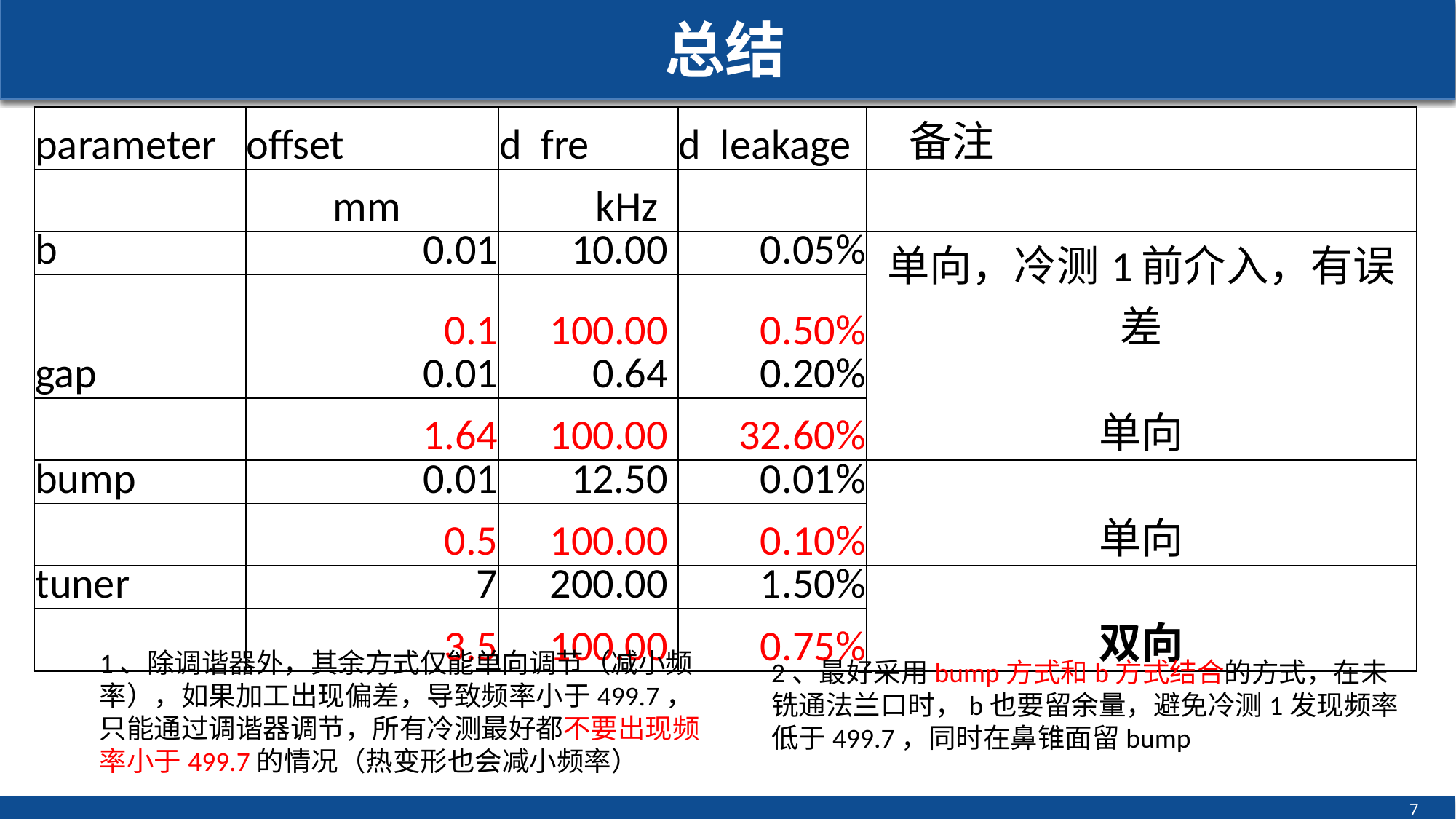

# 总结
| parameter | offset | d fre | d leakage | 备注 |
| --- | --- | --- | --- | --- |
|  | mm | kHz |  |  |
| b | 0.01 | 10.00 | 0.05% | 单向，冷测1前介入，有误差 |
|  | 0.1 | 100.00 | 0.50% |  |
| gap | 0.01 | 0.64 | 0.20% | 单向 |
|  | 1.64 | 100.00 | 32.60% |  |
| bump | 0.01 | 12.50 | 0.01% | 单向 |
|  | 0.5 | 100.00 | 0.10% |  |
| tuner | 7 | 200.00 | 1.50% | 双向 |
|  | 3.5 | 100.00 | 0.75% |  |
1、除调谐器外，其余方式仅能单向调节（减小频率），如果加工出现偏差，导致频率小于499.7，只能通过调谐器调节，所有冷测最好都不要出现频率小于499.7的情况（热变形也会减小频率）
2、最好采用bump方式和b方式结合的方式，在未铣通法兰口时，b也要留余量，避免冷测1发现频率低于499.7，同时在鼻锥面留bump